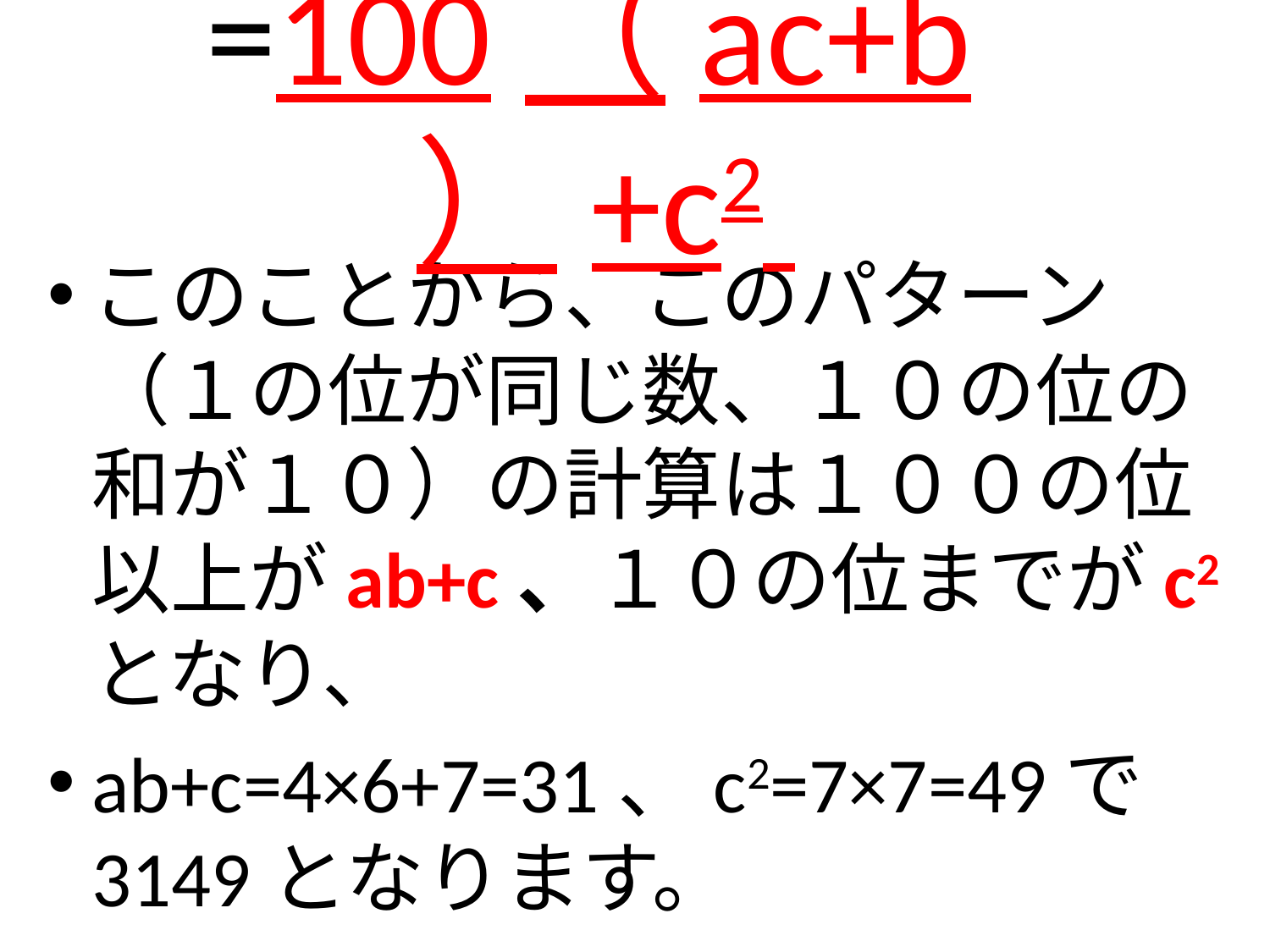

# =100（ac+b）+c2
このことから、このパターン（１の位が同じ数、１０の位の和が１０）の計算は１００の位以上がab+c、１０の位までがc2となり、
ab+c=4×6+7=31、c2=7×7=49で3149となります。